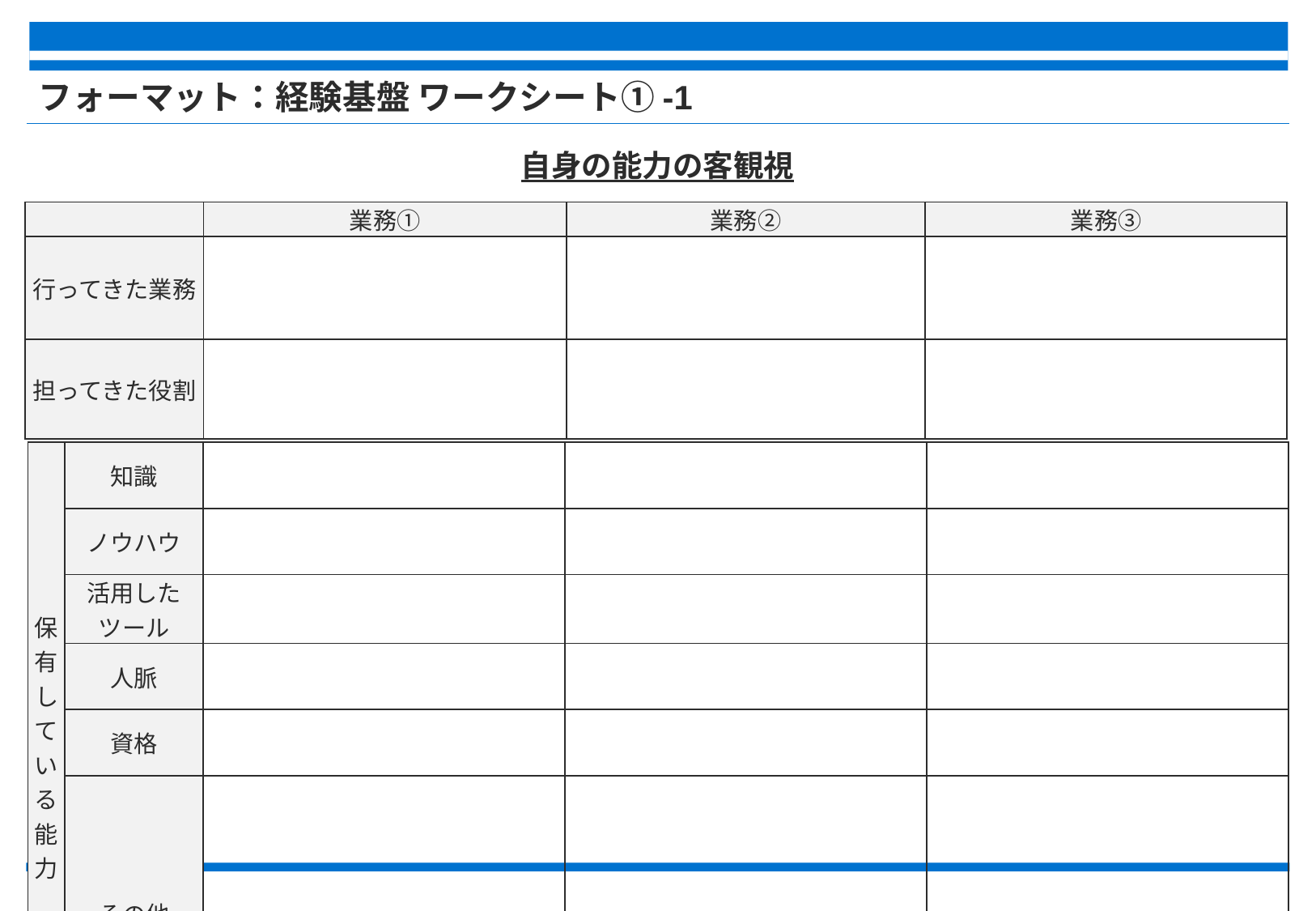

# フォーマット：経験基盤 ワークシート①-1
自身の能力の客観視
|  | 業務① | 業務② | 業務③ |
| --- | --- | --- | --- |
| 行ってきた業務 |  |  |  |
| 担ってきた役割 |  |  |  |
| 保有している能力 | 知識 |  |  |  |
| --- | --- | --- | --- | --- |
|  | ノウハウ |  |  |  |
|  | 活用した ツール |  |  |  |
|  | 人脈 |  |  |  |
|  | 資格 |  |  |  |
|  | その他 |  |  |  |